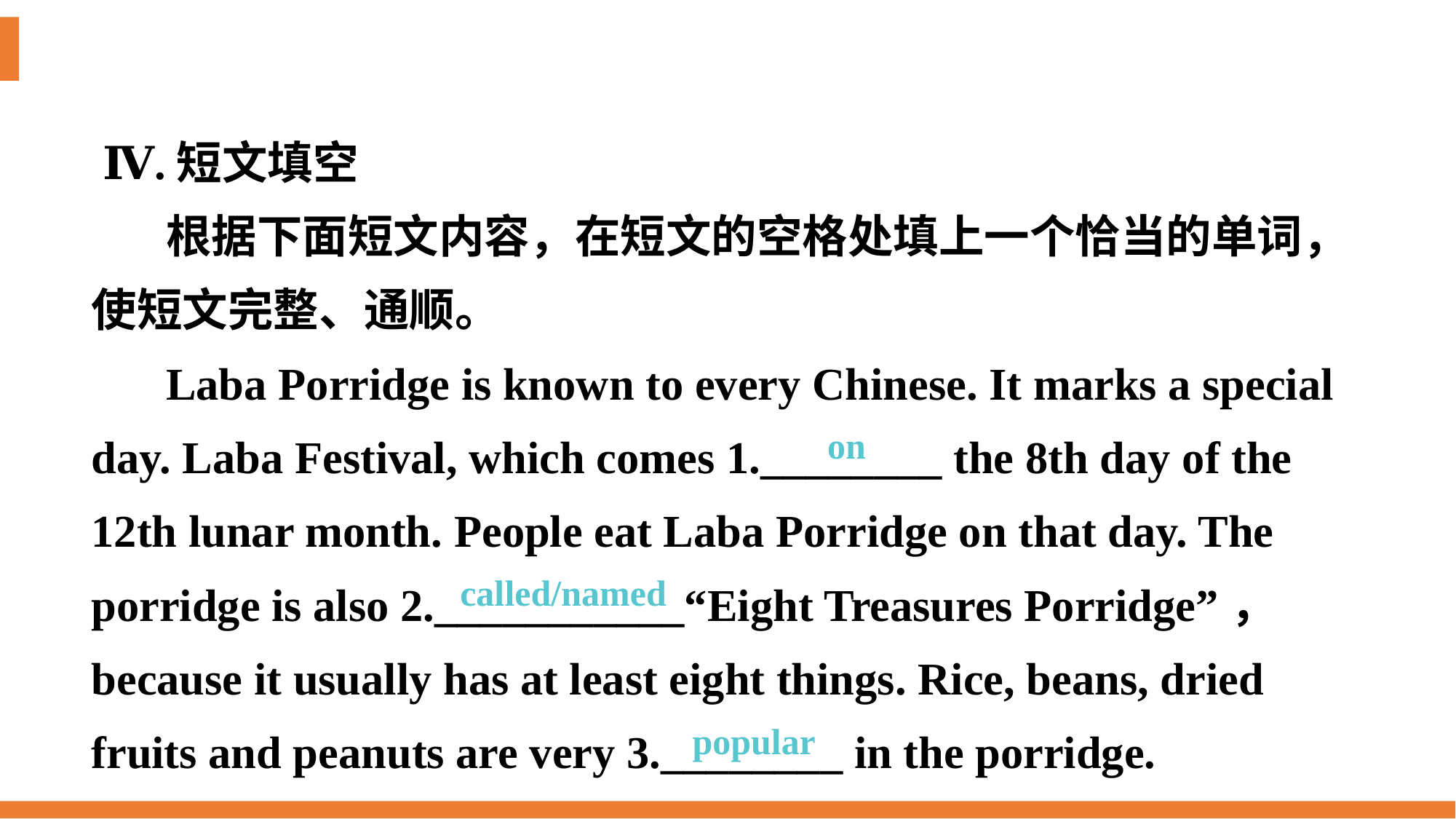

Ⅳ.短文填空
根据下面短文内容，在短文的空格处填上一个恰当的单词，使短文完整、通顺。
Laba Porridge is known to every Chinese. It marks a special day. Laba Festival, which comes 1.________ the 8th day of the 12th lunar month. People eat Laba Porridge on that day. The porridge is also 2.___________“Eight Treasures Porridge”， because it usually has at least eight things. Rice, beans, dried fruits and peanuts are very 3.________ in the porridge.
on
called/named
popular